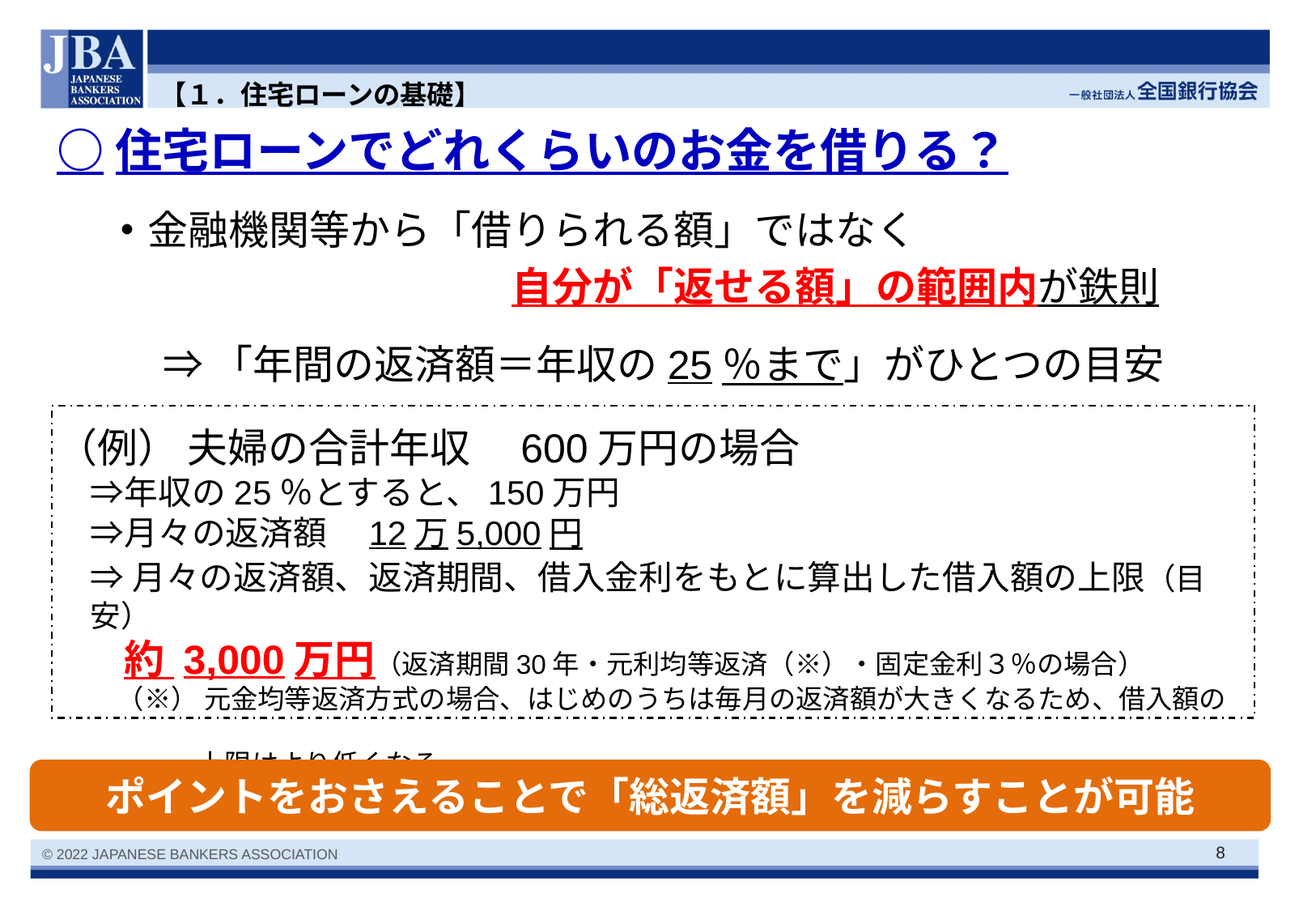

【１．住宅ローンの基礎】
○住宅ローンでどれくらいのお金を借りる？
・金融機関等から「借りられる額」ではなく
　　　　　　　　　　自分が「返せる額」の範囲内が鉄則
　　　⇒ 「年間の返済額＝年収の25％まで」がひとつの目安

（例） 夫婦の合計年収　600万円の場合
　⇒年収の25％とすると、150万円
　⇒月々の返済額　12万5,000円
⇒月々の返済額、返済期間、借入金利をもとに算出した借入額の上限（目安）
　約 3,000万円（返済期間30年・元利均等返済（※）・固定金利３％の場合）
　（※） 元金均等返済方式の場合、はじめのうちは毎月の返済額が大きくなるため、借入額の
　　　　上限はより低くなる。
ポイントをおさえることで「総返済額」を減らすことが可能